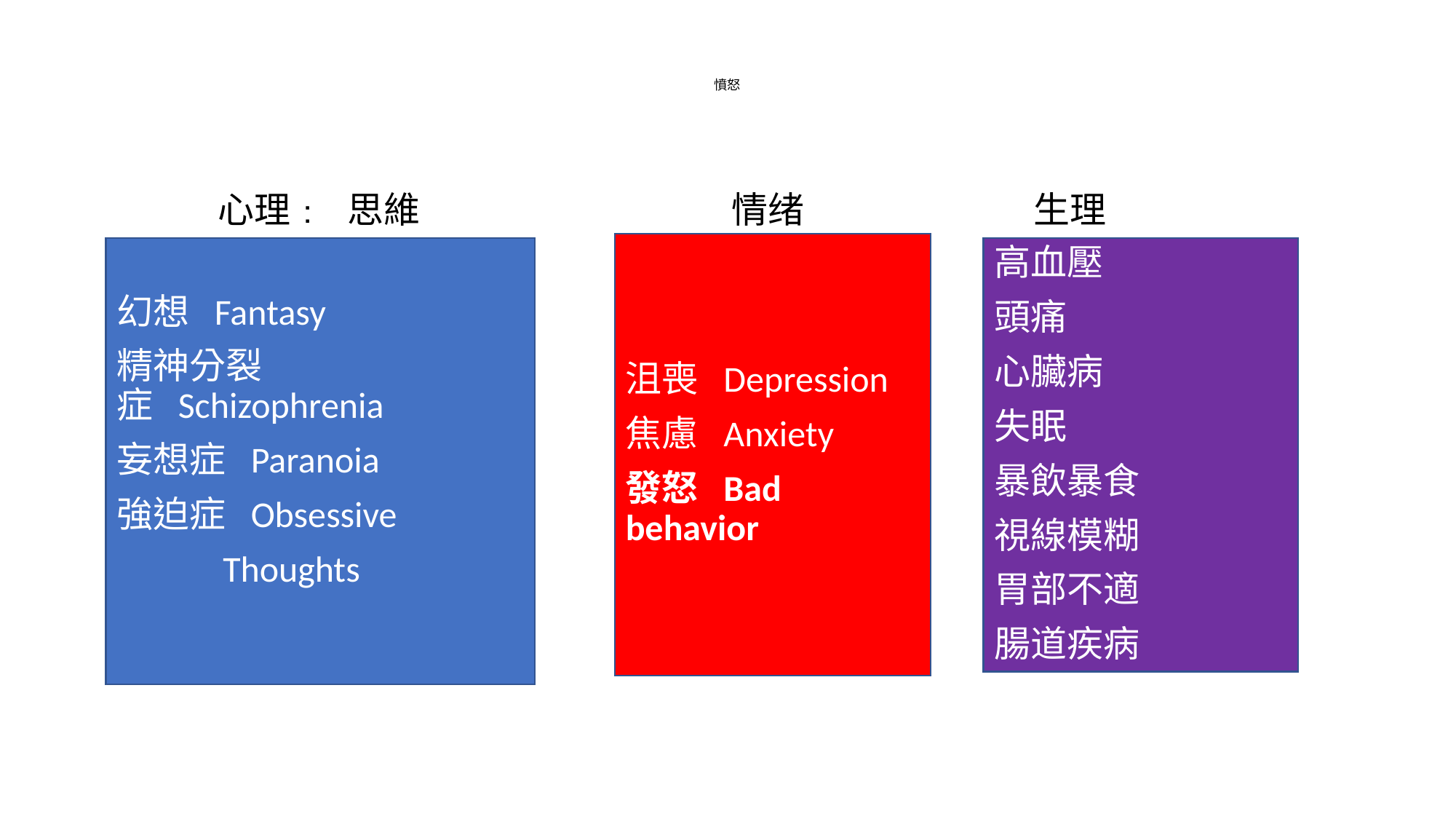

# 憤怒

            心理: 思維                                      情绪                            生理

沮喪  Depression
焦慮  Anxiety
發怒  Bad behavior
幻想  Fantasy
精神分裂症  Schizophrenia
妄想症  Paranoia
強迫症  Obsessive
             Thoughts
高血壓
頭痛
心臟病
失眠
暴飲暴食
視線模糊
胃部不適
腸道疾病